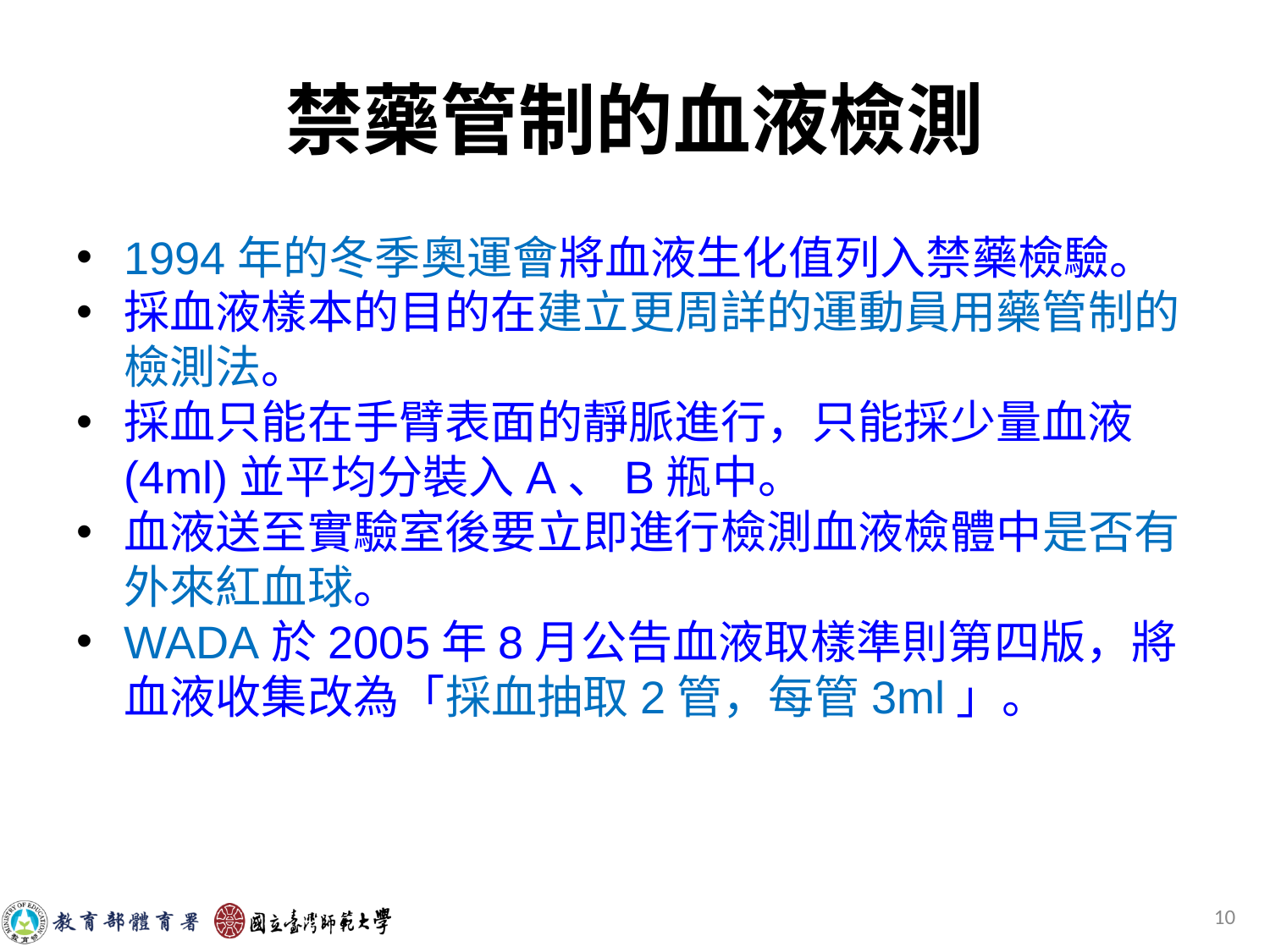

禁藥管制的血液檢測
1994年的冬季奧運會將血液生化值列入禁藥檢驗。
採血液樣本的目的在建立更周詳的運動員用藥管制的檢測法。
採血只能在手臂表面的靜脈進行，只能採少量血液(4ml)並平均分裝入A、B瓶中。
血液送至實驗室後要立即進行檢測血液檢體中是否有外來紅血球。
WADA於2005年8月公告血液取樣準則第四版，將血液收集改為「採血抽取2管，每管3ml」。
10